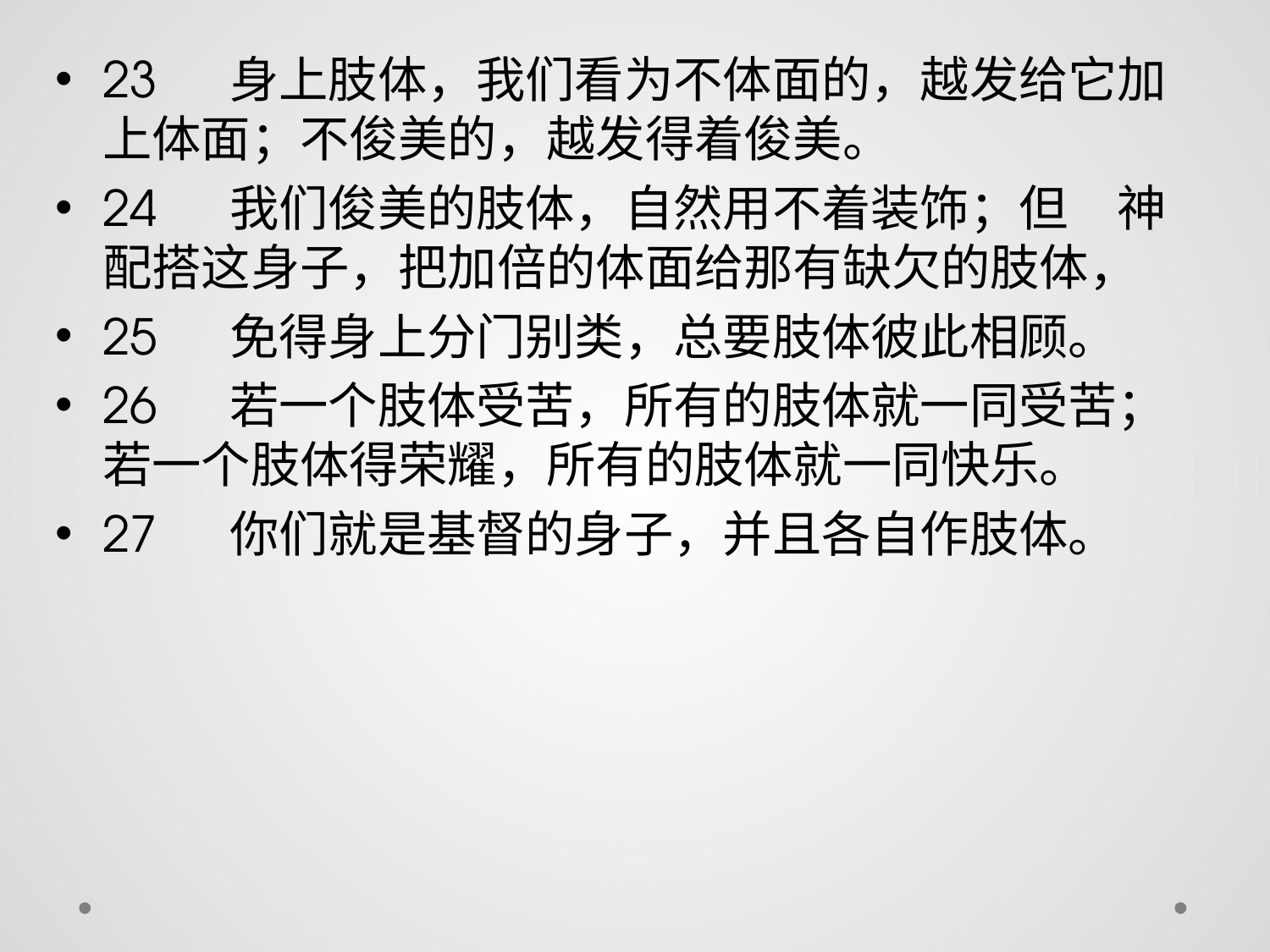

23 	身上肢体，我们看为不体面的，越发给它加上体面；不俊美的，越发得着俊美。
24 	我们俊美的肢体，自然用不着装饰；但　神配搭这身子，把加倍的体面给那有缺欠的肢体，
25 	免得身上分门别类，总要肢体彼此相顾。
26 	若一个肢体受苦，所有的肢体就一同受苦；若一个肢体得荣耀，所有的肢体就一同快乐。
27 	你们就是基督的身子，并且各自作肢体。